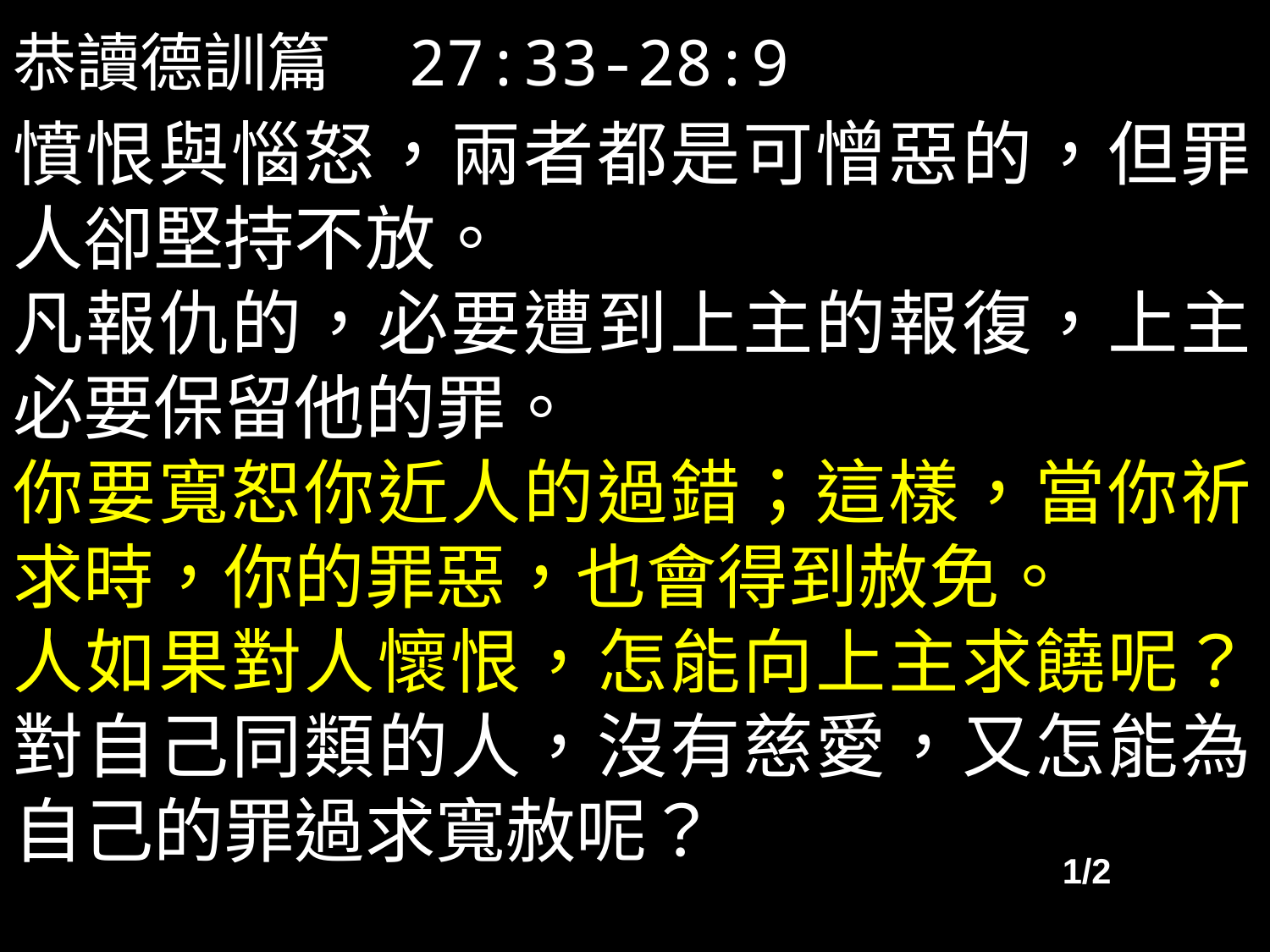

恭讀德訓篇　27:33-28:9
憤恨與惱怒，兩者都是可憎惡的，但罪人卻堅持不放。
凡報仇的，必要遭到上主的報復，上主必要保留他的罪。
你要寬恕你近人的過錯；這樣，當你祈求時，你的罪惡，也會得到赦免。
人如果對人懷恨，怎能向上主求饒呢？對自己同類的人，沒有慈愛，又怎能為自己的罪過求寬赦呢？
1/2